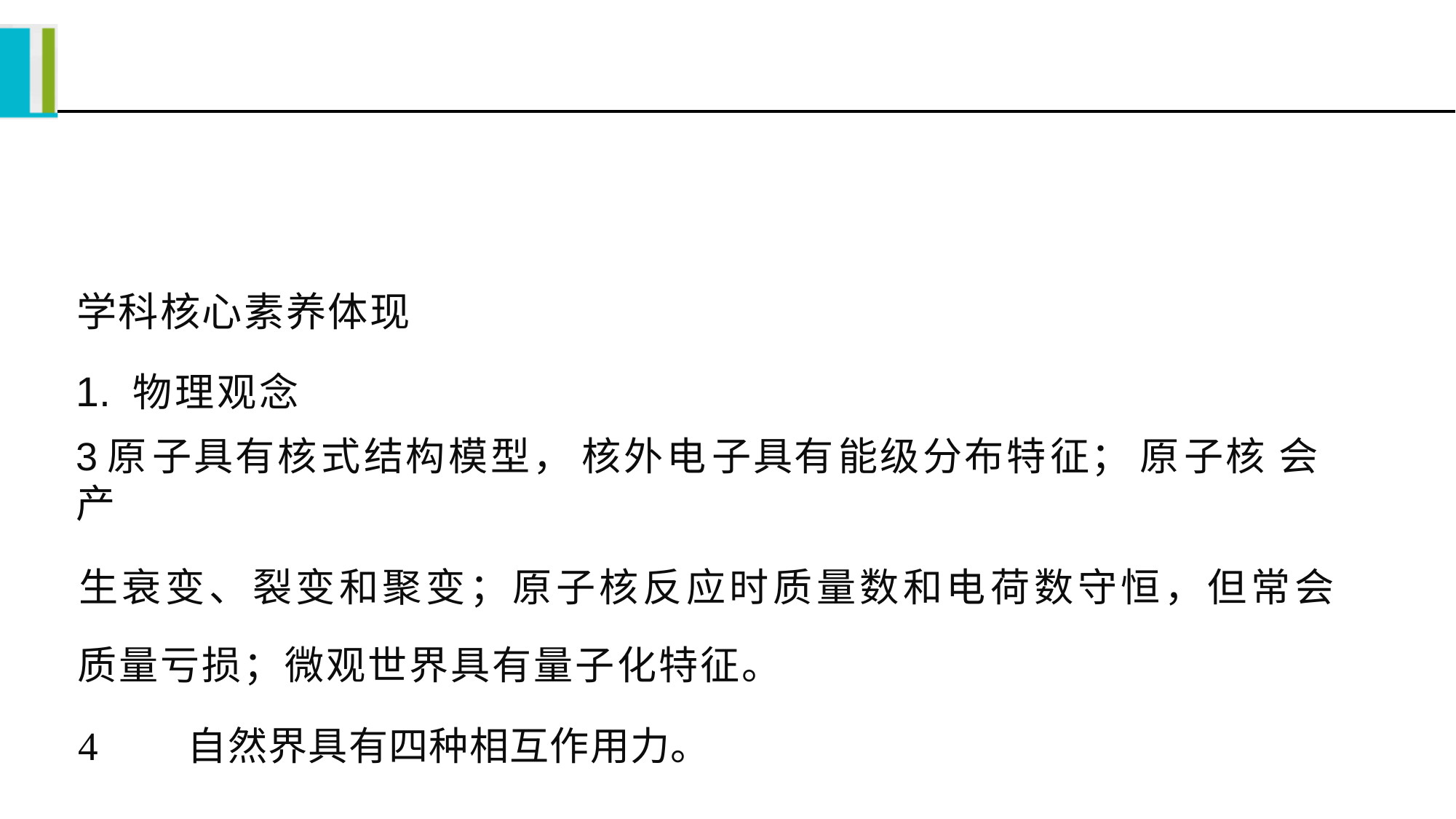

#
学科核心素养体现
1. 物理观念
3原子具有核式结构模型， 核外电子具有能级分布特征； 原子核 会产
生衰变、裂变和聚变；原子核反应时质量数和电荷数守恒，但常会 质量亏损；微观世界具有量子化特征。
4	自然界具有四种相互作用力。